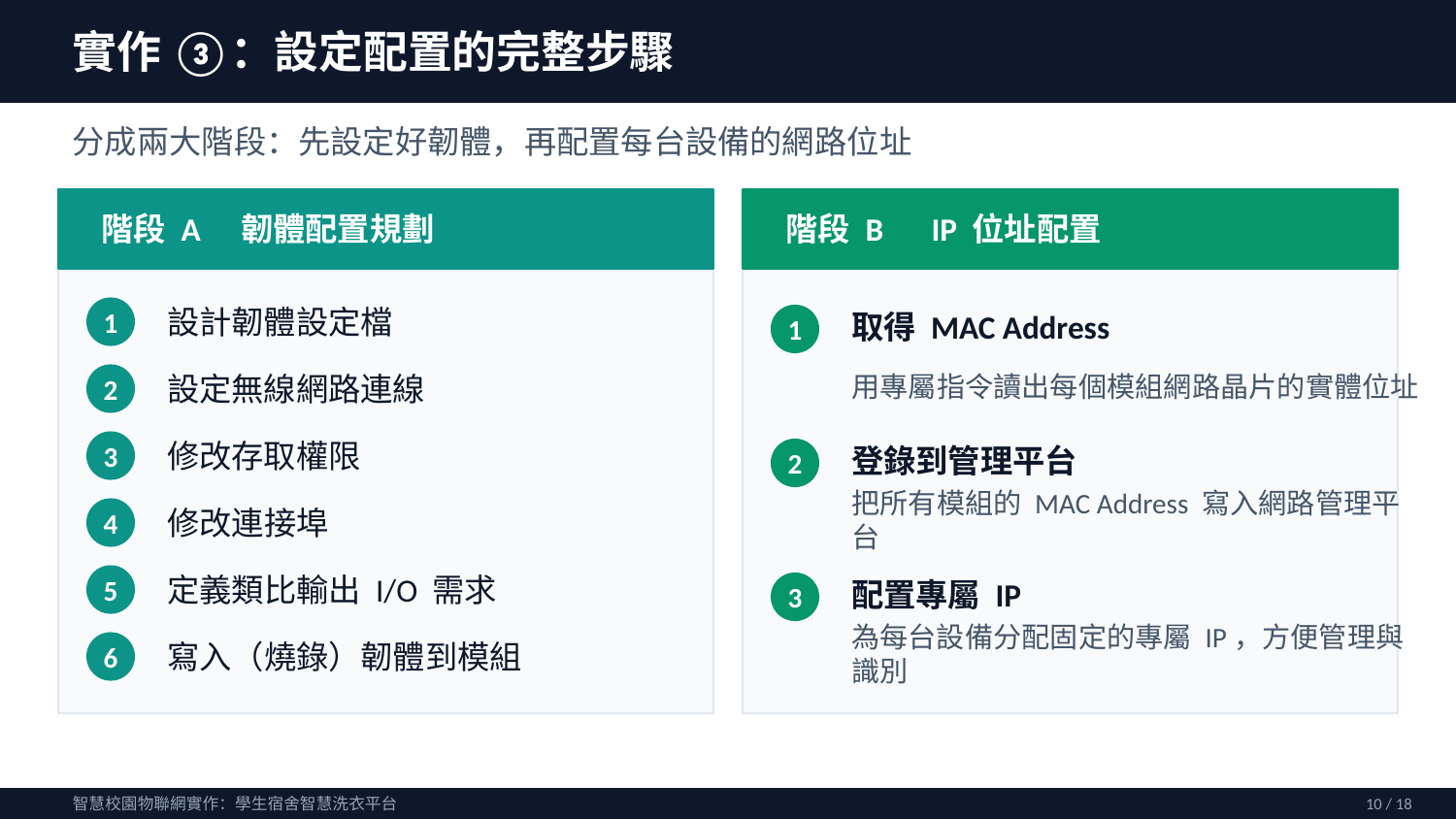

實作 ③：設定配置的完整步驟
分成兩大階段：先設定好韌體，再配置每台設備的網路位址

階段 A　韌體配置規劃
階段 B　IP 位址配置
設計韌體設定檔

1
取得 MAC Address

1
用專屬指令讀出每個模組網路晶片的實體位址
設定無線網路連線

2
修改存取權限

3
登錄到管理平台

2
把所有模組的 MAC Address 寫入網路管理平台
修改連接埠

4
定義類比輸出 I/O 需求

5
配置專屬 IP

3
為每台設備分配固定的專屬 IP，方便管理與識別
寫入（燒錄）韌體到模組

6

智慧校園物聯網實作：學生宿舍智慧洗衣平台
10 / 18